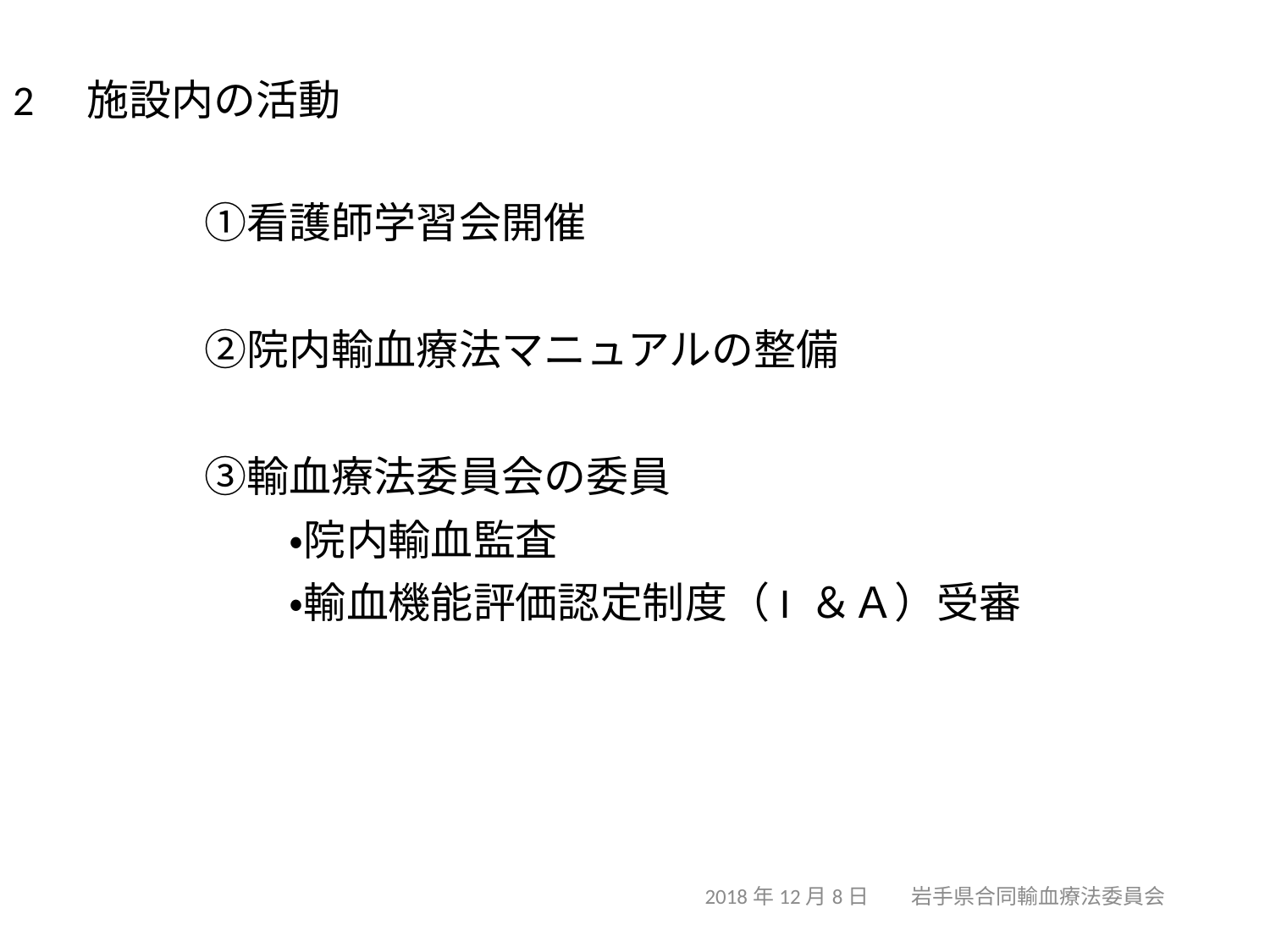

2　施設内の活動
　①看護師学習会開催

　②院内輸血療法マニュアルの整備

　③輸血療法委員会の委員
　　　・院内輸血監査
　　　・輸血機能評価認定制度（I ＆Ａ）受審

2018年12月8日　　岩手県合同輸血療法委員会